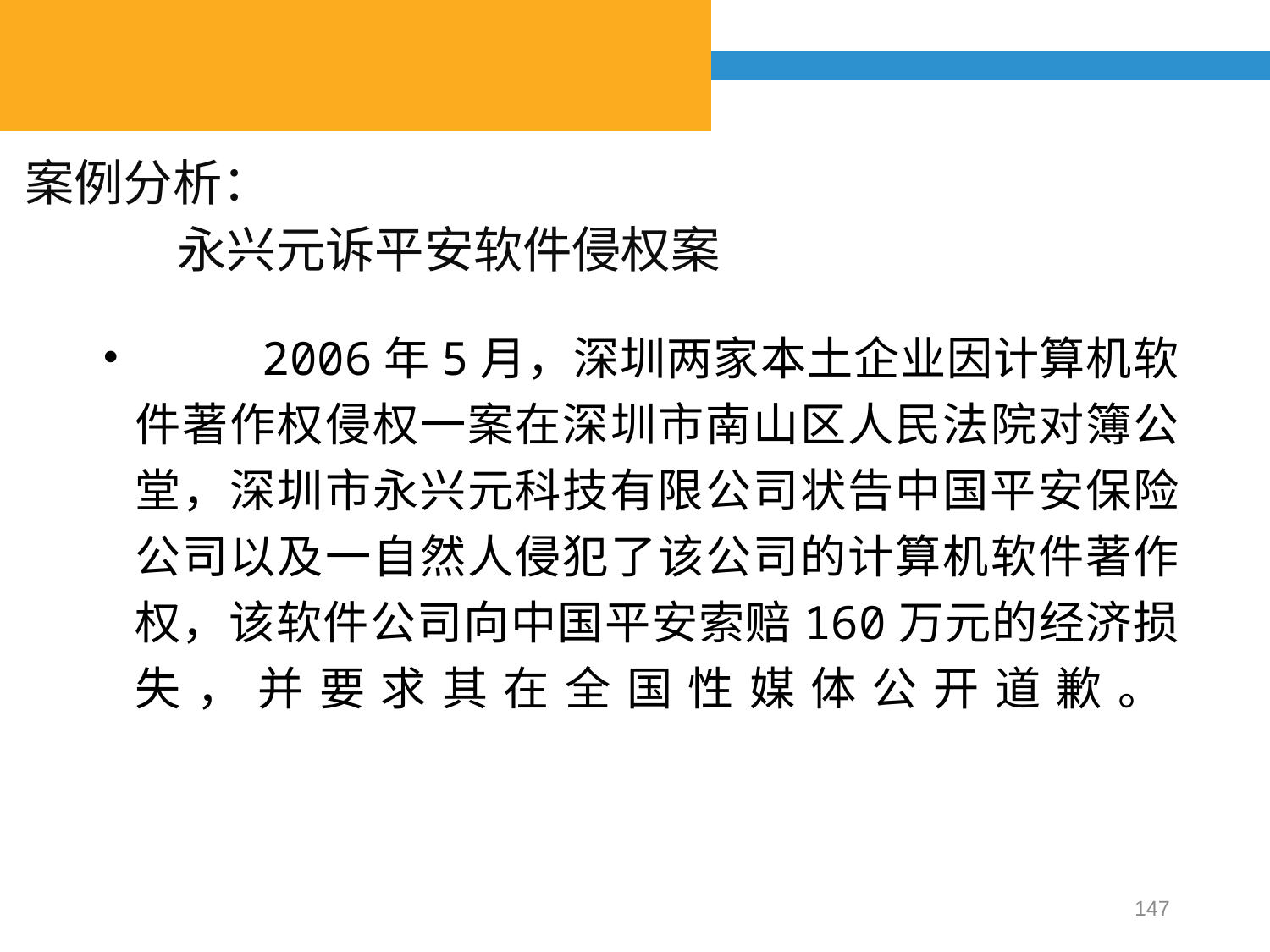

案例分析：
	  永兴元诉平安软件侵权案
	2006年5月，深圳两家本土企业因计算机软件著作权侵权一案在深圳市南山区人民法院对簿公堂，深圳市永兴元科技有限公司状告中国平安保险公司以及一自然人侵犯了该公司的计算机软件著作权，该软件公司向中国平安索赔160万元的经济损失，并要求其在全国性媒体公开道歉。
147